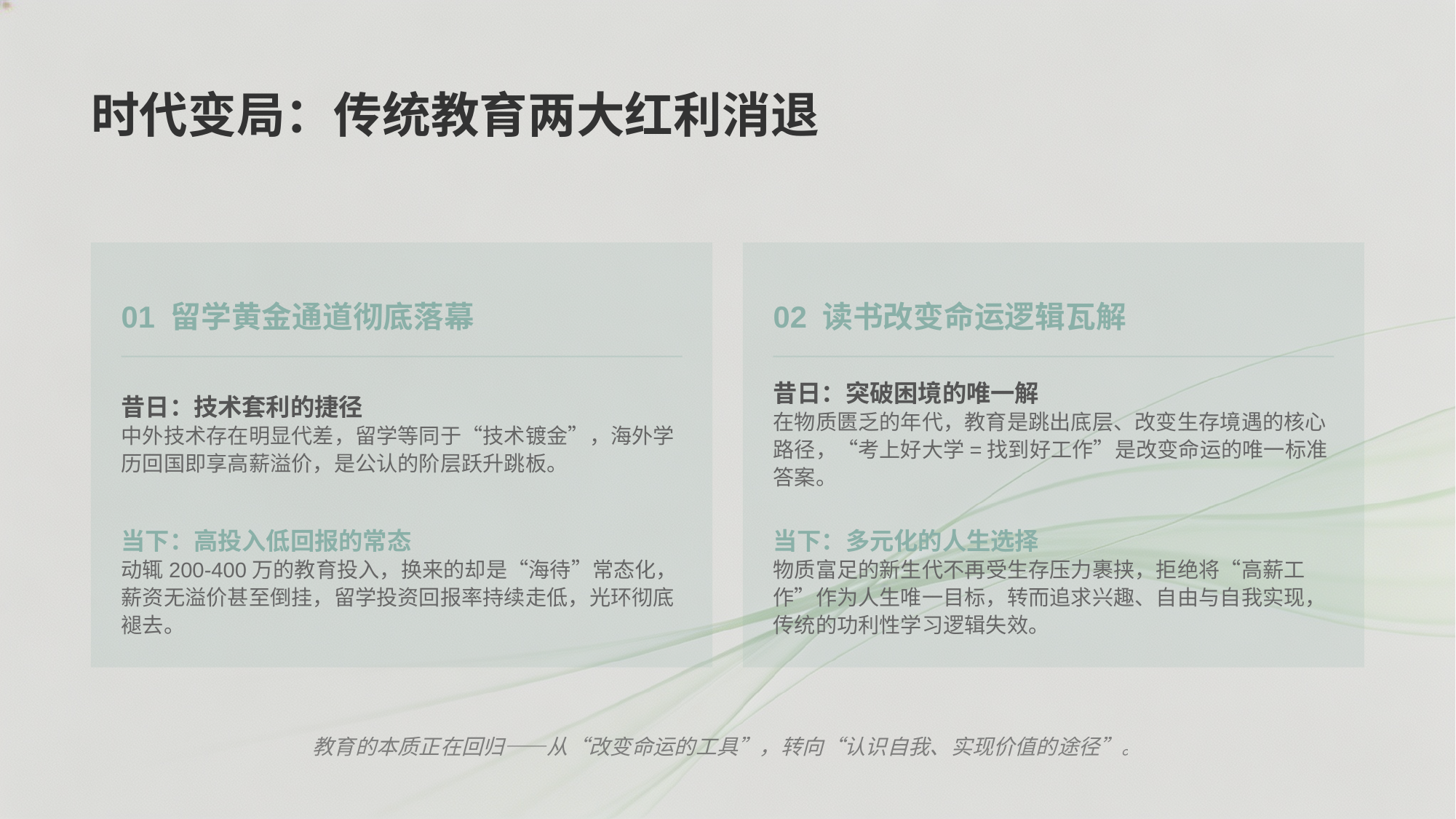

时代变局：传统教育两大红利消退

01 留学黄金通道彻底落幕
02 读书改变命运逻辑瓦解
昔日：技术套利的捷径
中外技术存在明显代差，留学等同于“技术镀金”，海外学历回国即享高薪溢价，是公认的阶层跃升跳板。
昔日：突破困境的唯一解
在物质匮乏的年代，教育是跳出底层、改变生存境遇的核心路径，“考上好大学=找到好工作”是改变命运的唯一标准答案。
当下：高投入低回报的常态
动辄200-400万的教育投入，换来的却是“海待”常态化，薪资无溢价甚至倒挂，留学投资回报率持续走低，光环彻底褪去。
当下：多元化的人生选择
物质富足的新生代不再受生存压力裹挟，拒绝将“高薪工作”作为人生唯一目标，转而追求兴趣、自由与自我实现，传统的功利性学习逻辑失效。
教育的本质正在回归——从“改变命运的工具”，转向“认识自我、实现价值的途径”。